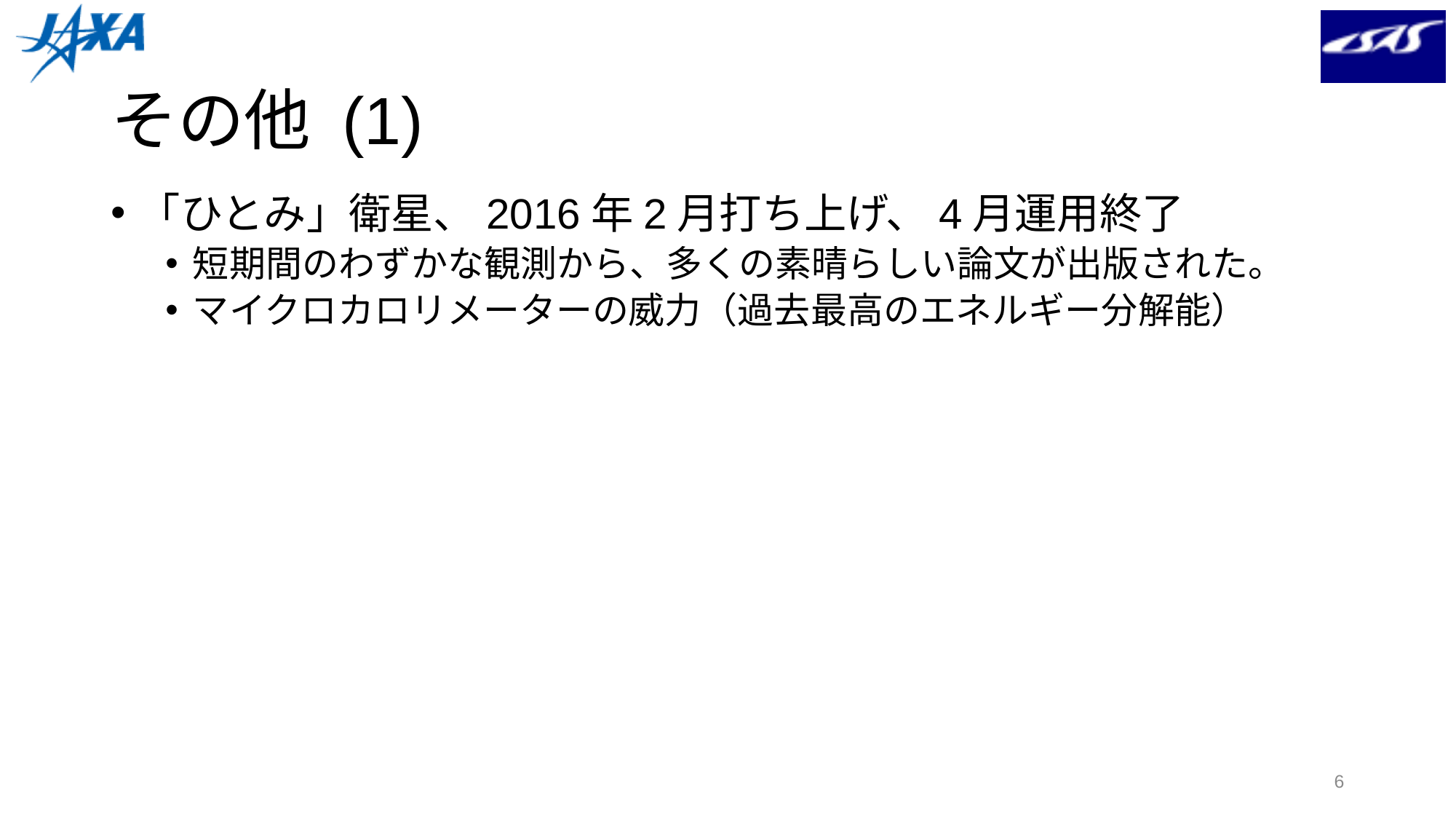

# その他 (1)
「ひとみ」衛星、2016年2月打ち上げ、4月運用終了
短期間のわずかな観測から、多くの素晴らしい論文が出版された。
マイクロカロリメーターの威力（過去最高のエネルギー分解能）
6